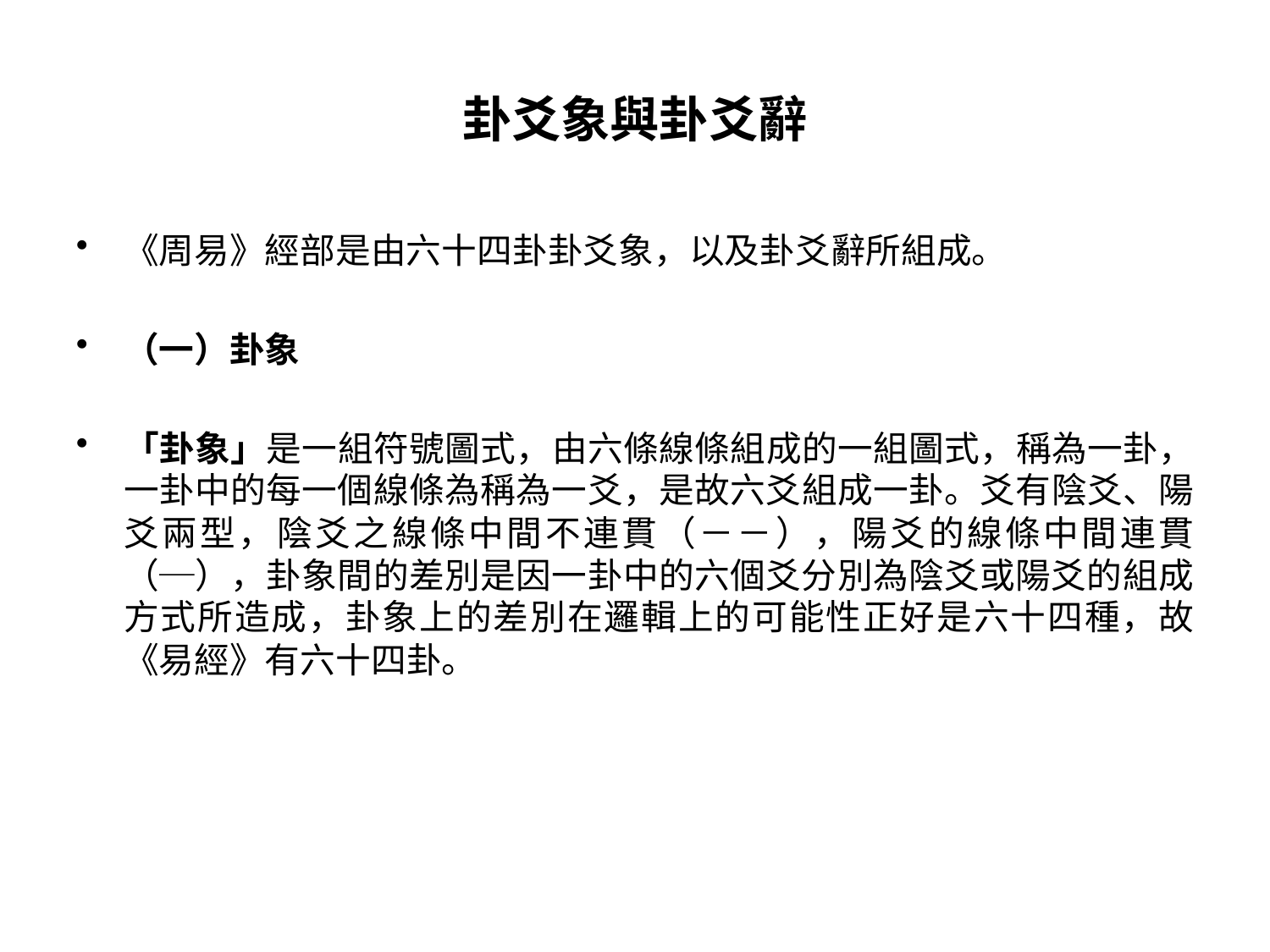

# 卦爻象與卦爻辭
《周易》經部是由六十四卦卦爻象，以及卦爻辭所組成。

（一）卦象

「卦象」是一組符號圖式，由六條線條組成的一組圖式，稱為一卦，一卦中的每一個線條為稱為一爻，是故六爻組成一卦。爻有陰爻、陽爻兩型，陰爻之線條中間不連貫（－－），陽爻的線條中間連貫（─），卦象間的差別是因一卦中的六個爻分別為陰爻或陽爻的組成方式所造成，卦象上的差別在邏輯上的可能性正好是六十四種，故《易經》有六十四卦。